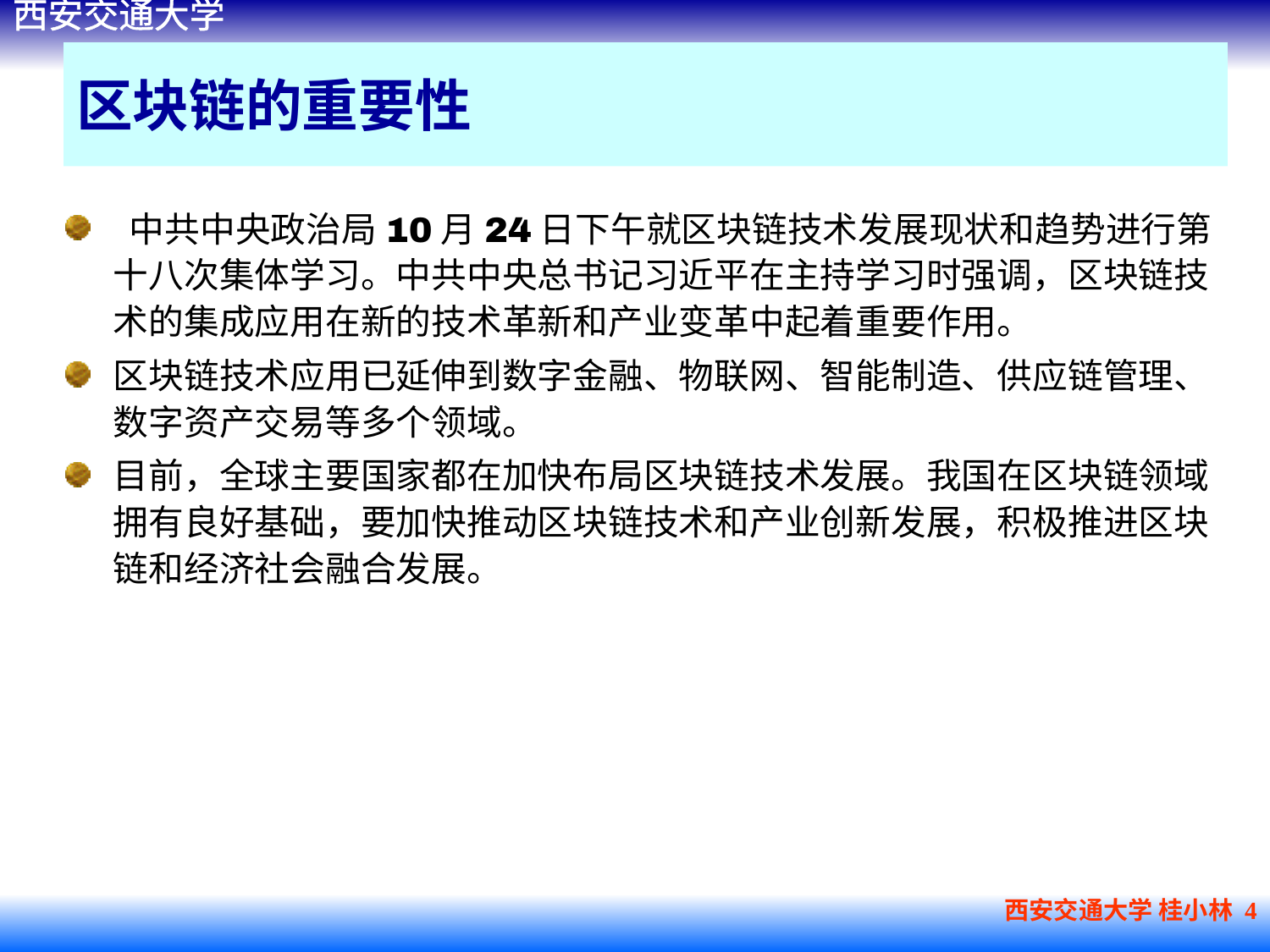

# 区块链的重要性
 中共中央政治局10月24日下午就区块链技术发展现状和趋势进行第十八次集体学习。中共中央总书记习近平在主持学习时强调，区块链技术的集成应用在新的技术革新和产业变革中起着重要作用。
区块链技术应用已延伸到数字金融、物联网、智能制造、供应链管理、数字资产交易等多个领域。
目前，全球主要国家都在加快布局区块链技术发展。我国在区块链领域拥有良好基础，要加快推动区块链技术和产业创新发展，积极推进区块链和经济社会融合发展。

西安交通大学 桂小林 4